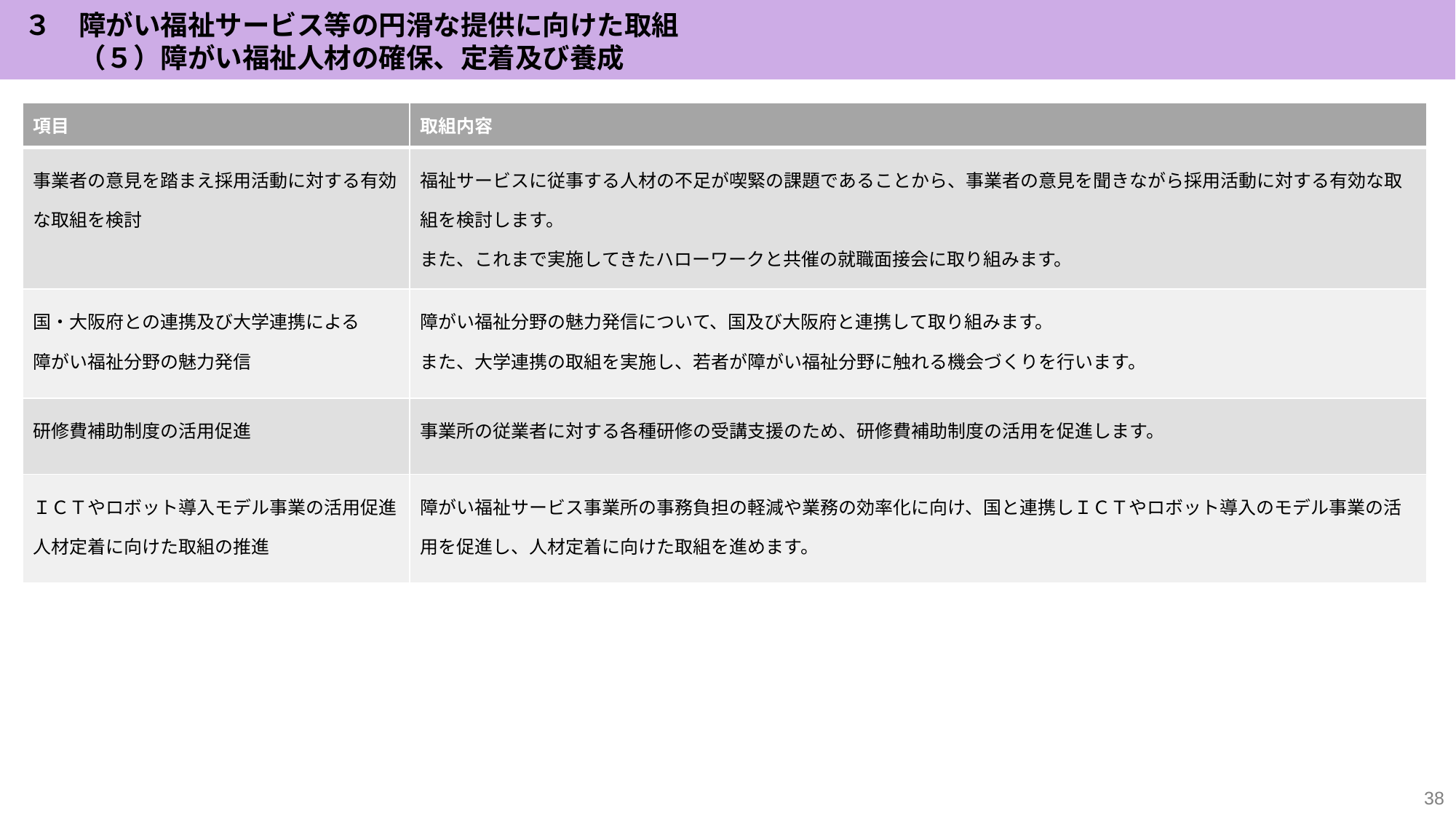

３　障がい福祉サービス等の円滑な提供に向けた取組
　　（５）障がい福祉人材の確保、定着及び養成
| 項目 | 取組内容 |
| --- | --- |
| 事業者の意見を踏まえ採用活動に対する有効な取組を検討 | 福祉サービスに従事する人材の不足が喫緊の課題であることから、事業者の意見を聞きながら採用活動に対する有効な取組を検討します。 また、これまで実施してきたハローワークと共催の就職面接会に取り組みます。 |
| 国・大阪府との連携及び大学連携による 障がい福祉分野の魅力発信 | 障がい福祉分野の魅力発信について、国及び大阪府と連携して取り組みます。 また、大学連携の取組を実施し、若者が障がい福祉分野に触れる機会づくりを行います。 |
| 研修費補助制度の活用促進 | 事業所の従業者に対する各種研修の受講支援のため、研修費補助制度の活用を促進します。 |
| ＩＣＴやロボット導入モデル事業の活用促進 人材定着に向けた取組の推進 | 障がい福祉サービス事業所の事務負担の軽減や業務の効率化に向け、国と連携しＩＣＴやロボット導入のモデル事業の活用を促進し、人材定着に向けた取組を進めます。 |
38